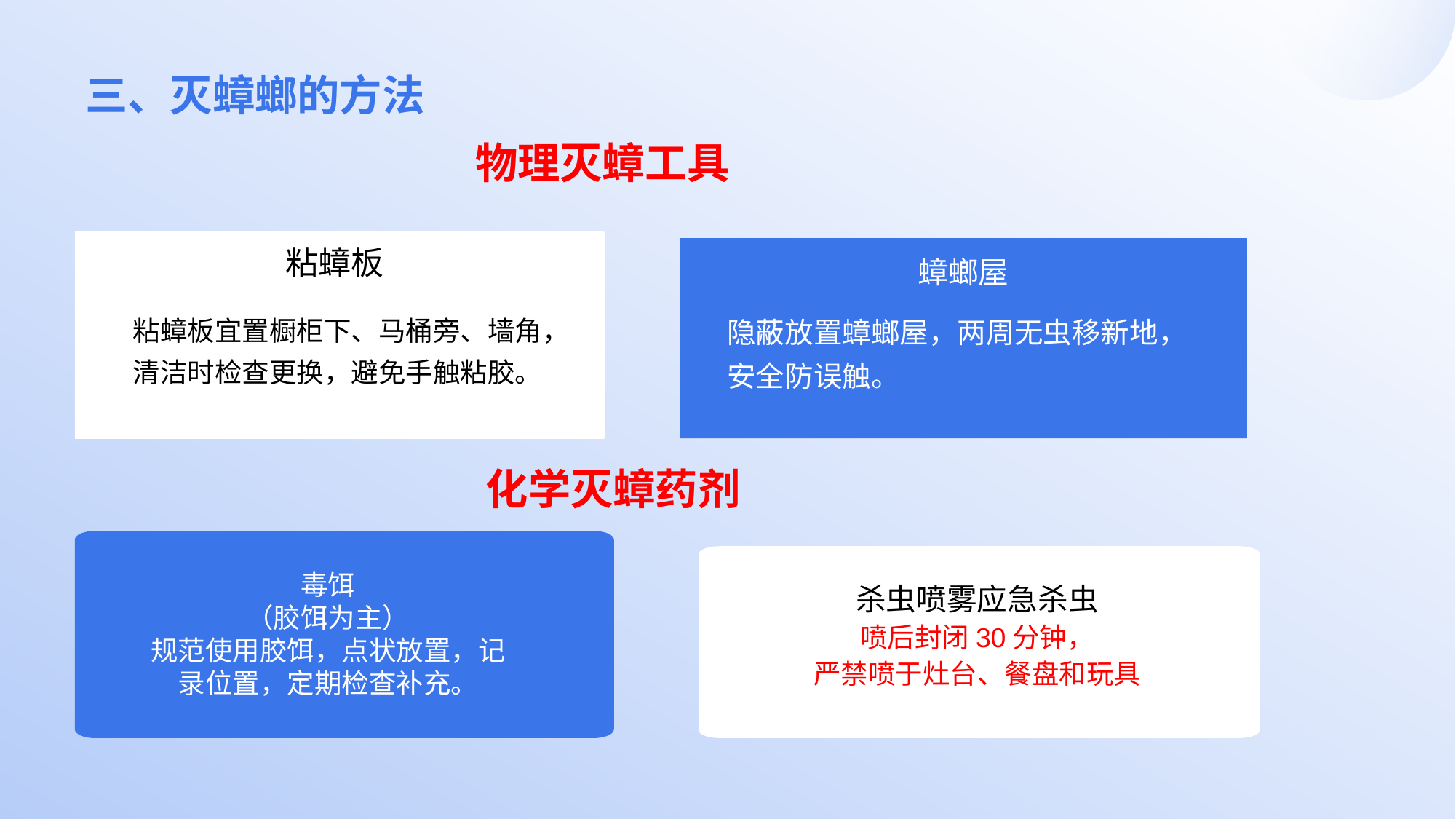

三、灭蟑螂的方法
物理灭蟑工具

粘蟑板

蟑螂屋
粘蟑板宜置橱柜下、马桶旁、墙角，清洁时检查更换，避免手触粘胶。
隐蔽放置蟑螂屋，两周无虫移新地，安全防误触。
化学灭蟑药剂

毒饵
（胶饵为主）
规范使用胶饵，点状放置，记录位置，定期检查补充。
杀虫喷雾应急杀虫
喷后封闭30分钟，
严禁喷于灶台、餐盘和玩具